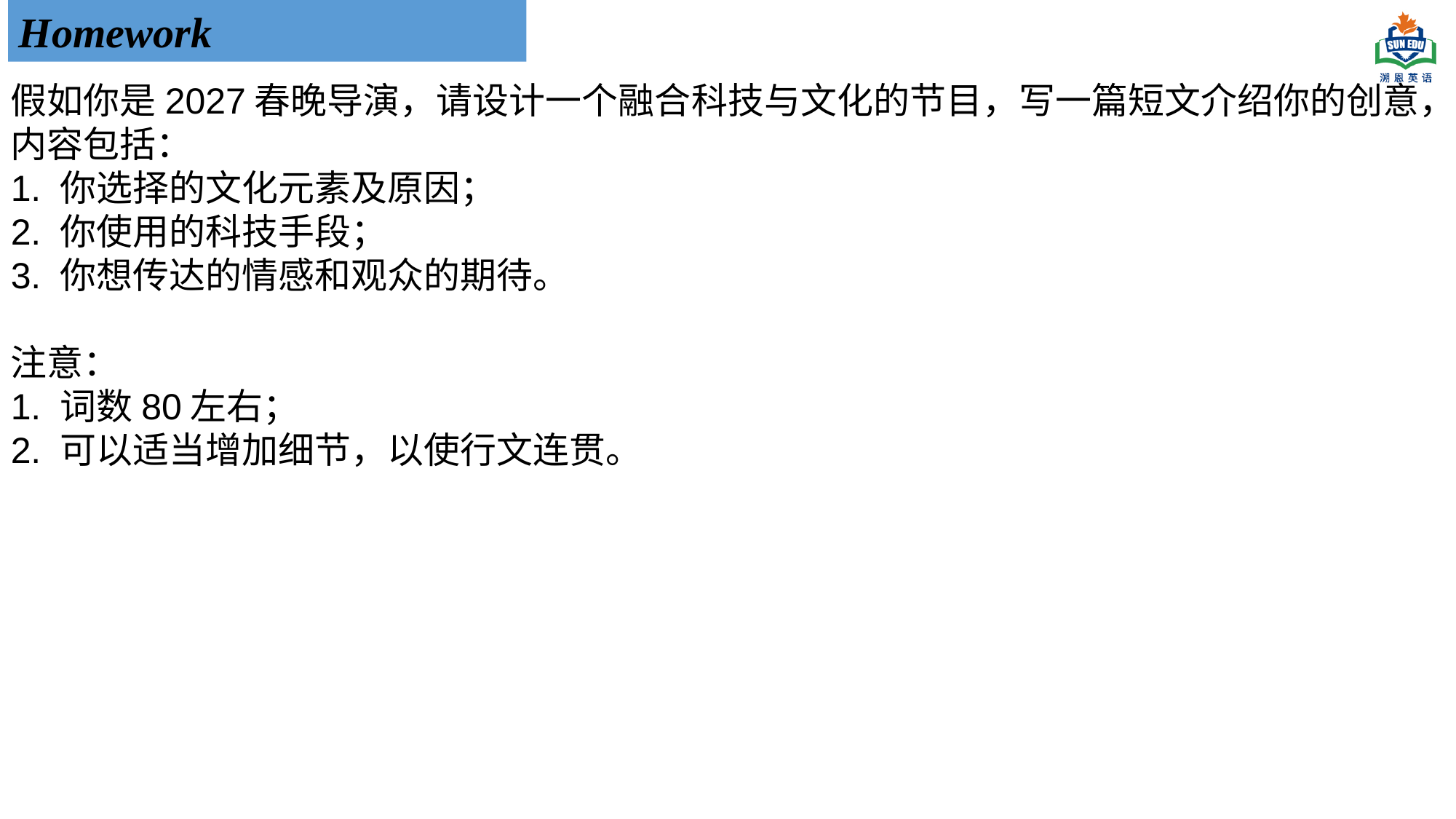

Homework
假如你是2027春晚导演，请设计一个融合科技与文化的节目，写一篇短文介绍你的创意，内容包括：
1. 你选择的文化元素及原因；
2. 你使用的科技手段；
3. 你想传达的情感和观众的期待。

注意：
1. 词数80左右；
2. 可以适当增加细节，以使行文连贯。